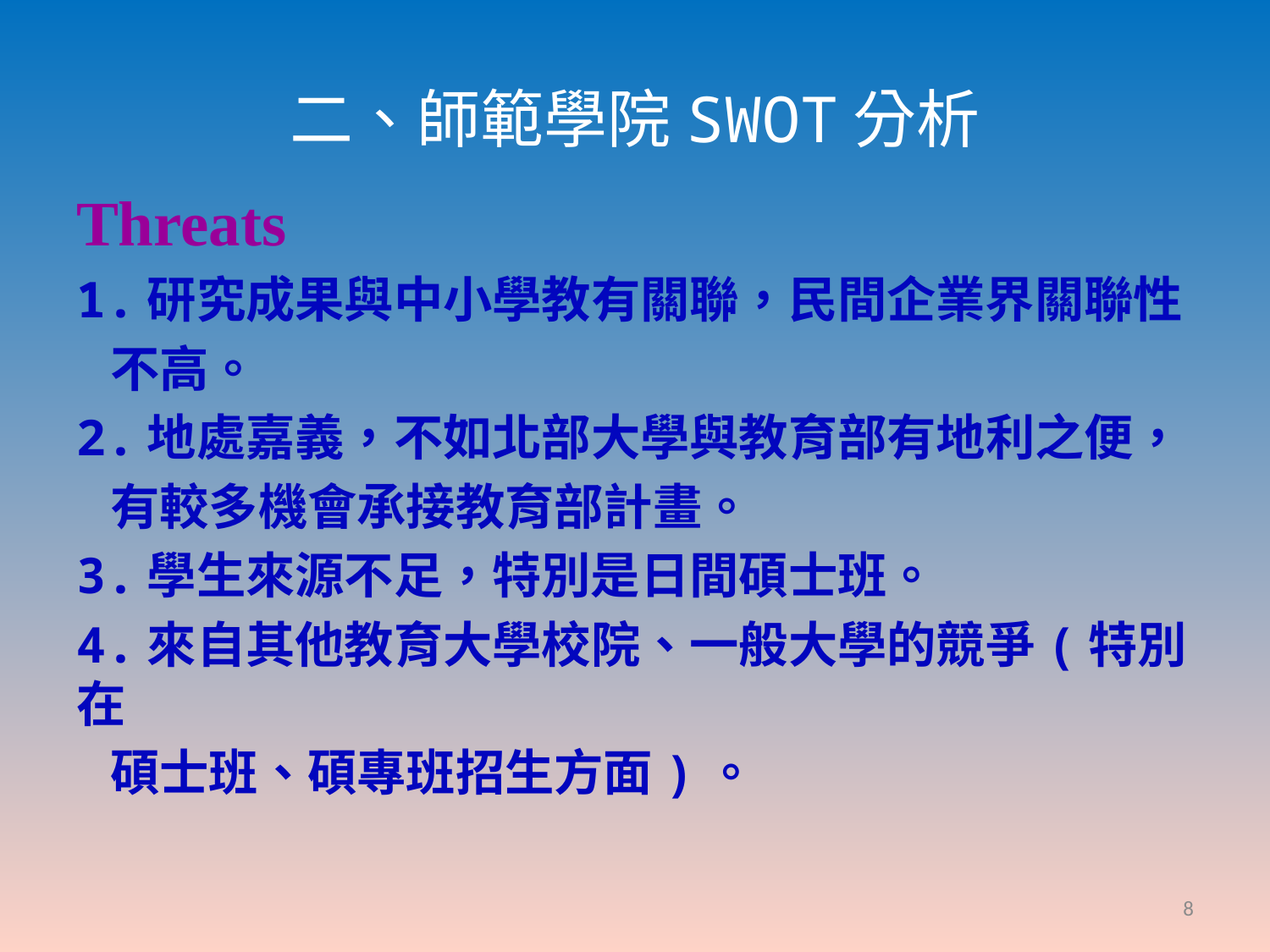

# 二、師範學院SWOT分析
Threats
1.研究成果與中小學教有關聯，民間企業界關聯性
  不高。
2.地處嘉義，不如北部大學與教育部有地利之便，
  有較多機會承接教育部計畫。
3.學生來源不足，特別是日間碩士班。
4.來自其他教育大學校院、一般大學的競爭(特別在
  碩士班、碩專班招生方面)。
8